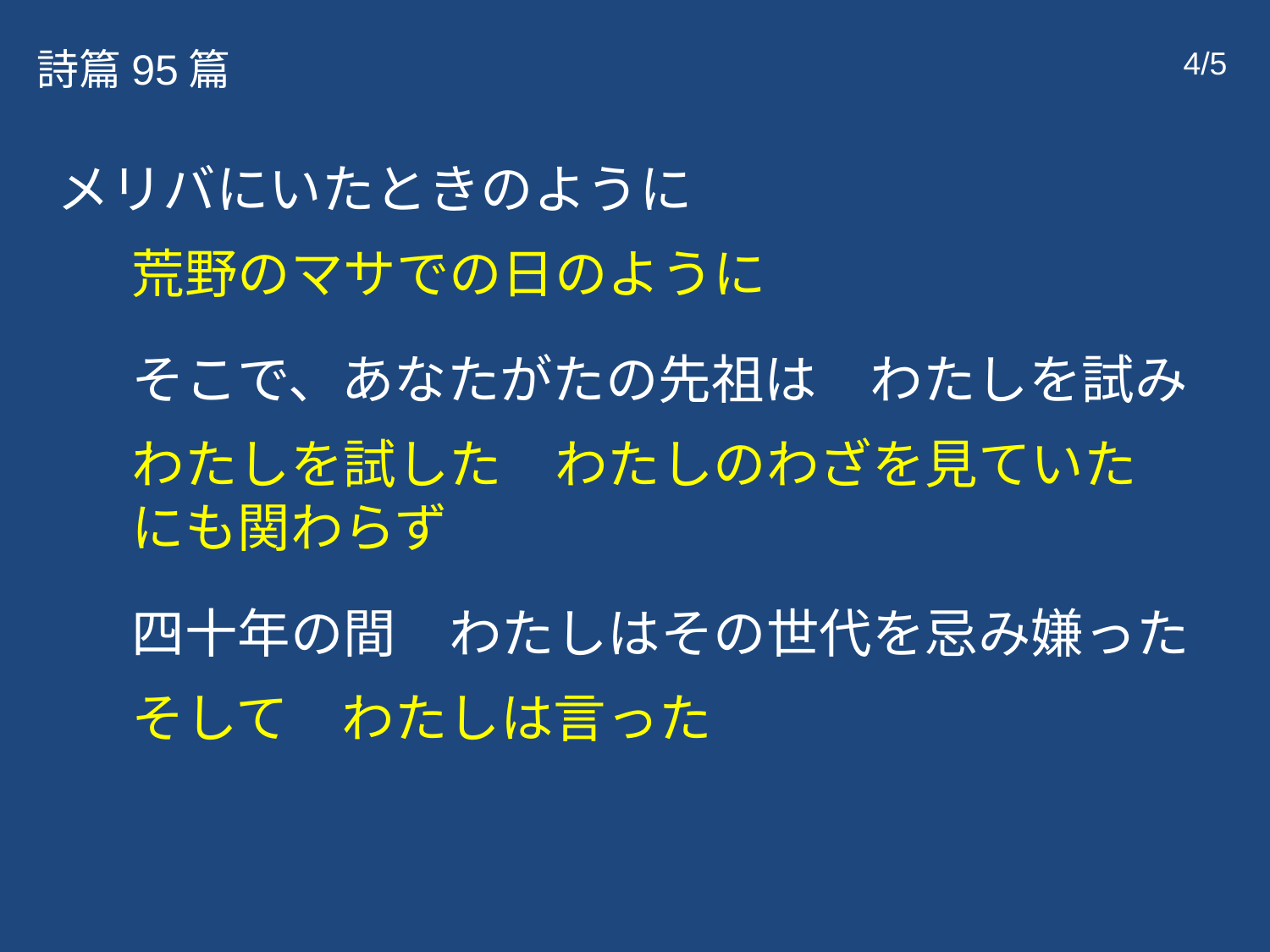

詩篇95篇
4/5
メリバにいたときのように
荒野のマサでの日のように
そこで、あなたがたの先祖は　わたしを試み
わたしを試した　わたしのわざを見ていた     にも関わらず
四十年の間　わたしはその世代を忌み嫌った
そして　わたしは言った